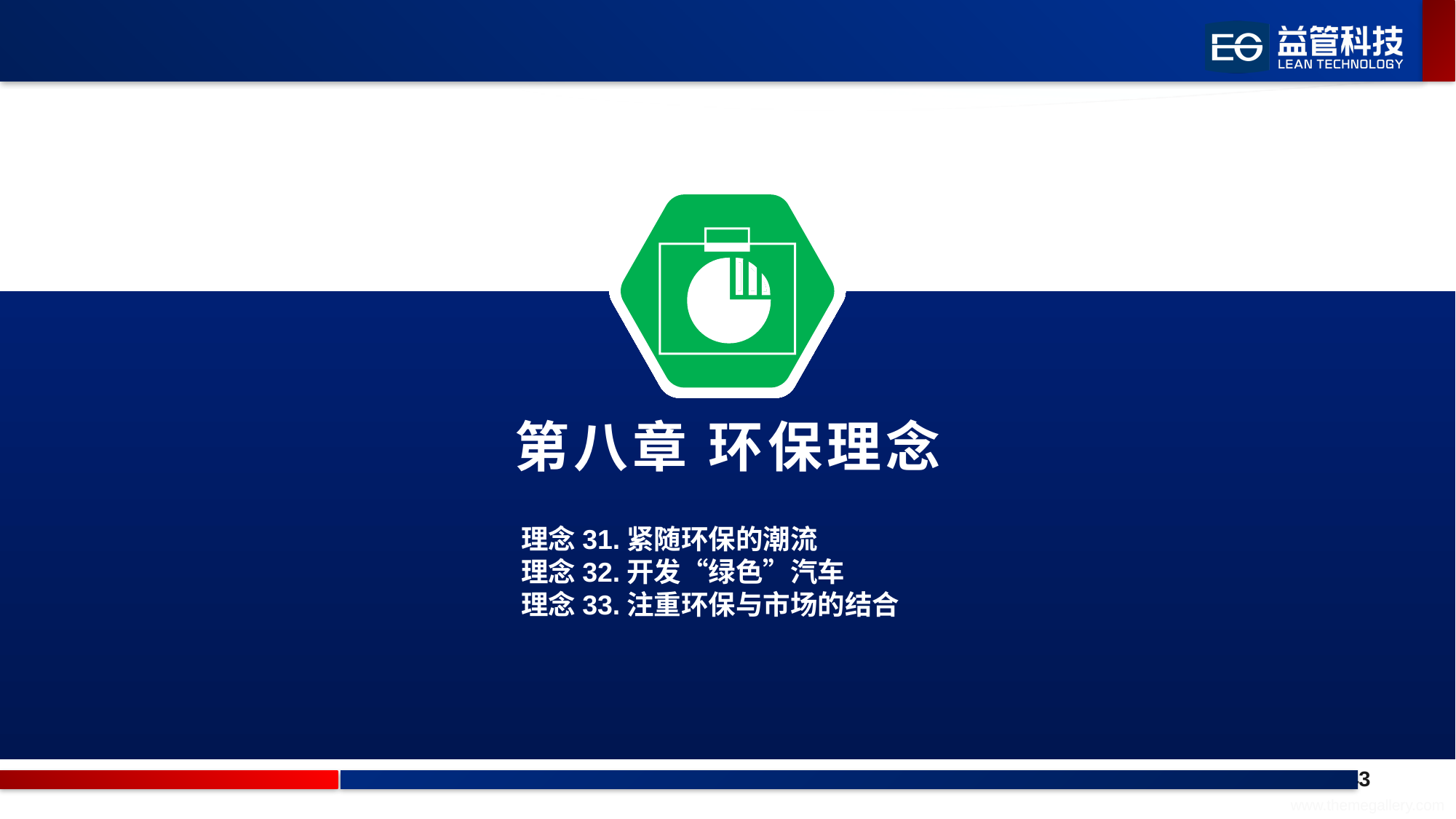

第八章 环保理念
理念31.紧随环保的潮流
理念32.开发“绿色”汽车
理念33.注重环保与市场的结合